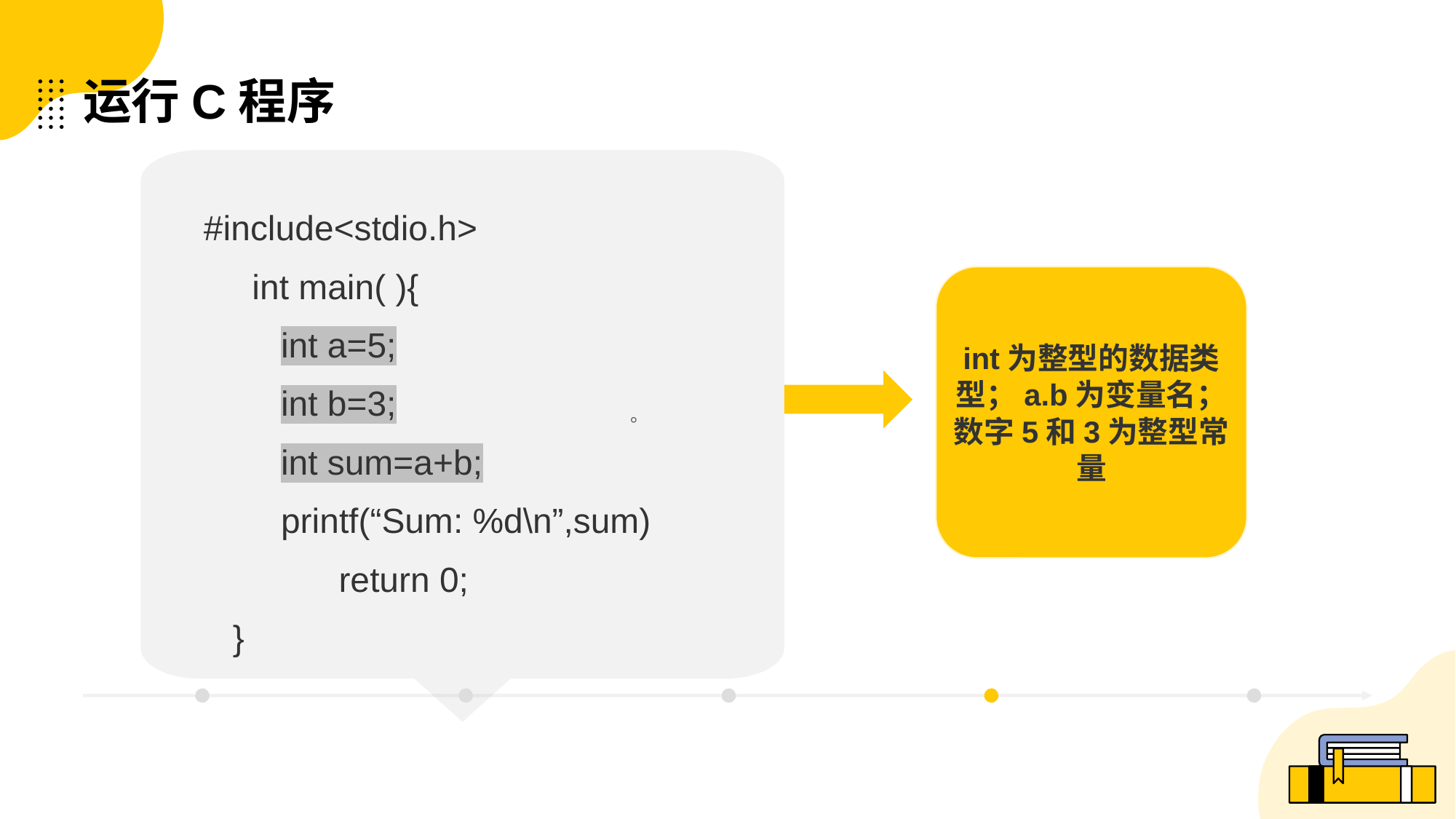

# 运行C程序

#include<stdio.h>
     int main( ){
        int a=5;
        int b=3;
        int sum=a+b;
        printf(“Sum: %d\n”,sum)
              return 0;
   }
int为整型的数据类型；a.b为变量名；
数字5和3为整型常量

。
。